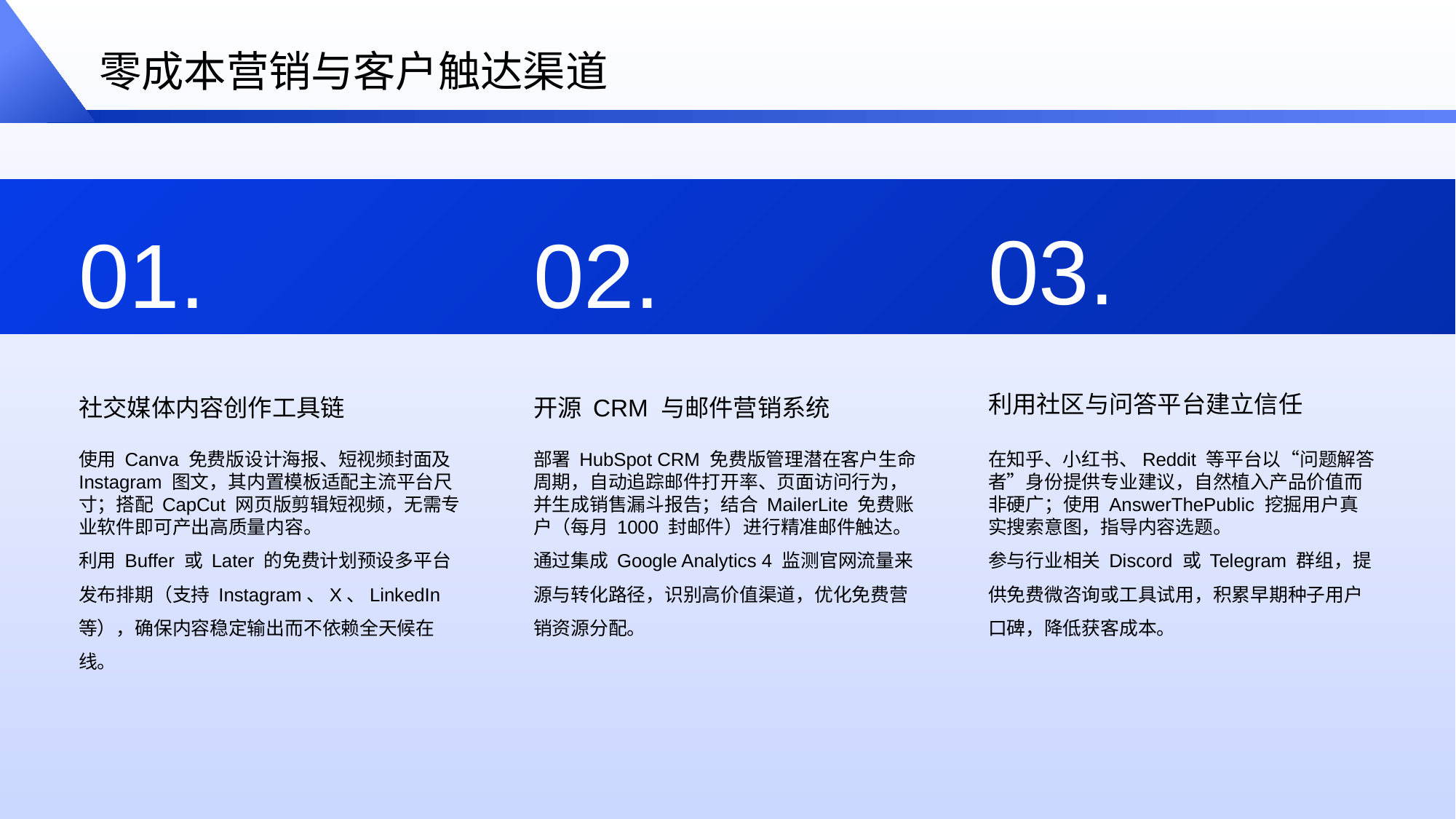

零成本营销与客户触达渠道

03.
01.
02.
利用社区与问答平台建立信任
社交媒体内容创作工具链
开源 CRM 与邮件营销系统
使用 Canva 免费版设计海报、短视频封面及 Instagram 图文，其内置模板适配主流平台尺寸；搭配 CapCut 网页版剪辑短视频，无需专业软件即可产出高质量内容。
利用 Buffer 或 Later 的免费计划预设多平台发布排期（支持 Instagram、X、LinkedIn 等），确保内容稳定输出而不依赖全天候在线。
部署 HubSpot CRM 免费版管理潜在客户生命周期，自动追踪邮件打开率、页面访问行为，并生成销售漏斗报告；结合 MailerLite 免费账户（每月 1000 封邮件）进行精准邮件触达。
通过集成 Google Analytics 4 监测官网流量来源与转化路径，识别高价值渠道，优化免费营销资源分配。
在知乎、小红书、Reddit 等平台以“问题解答者”身份提供专业建议，自然植入产品价值而非硬广；使用 AnswerThePublic 挖掘用户真实搜索意图，指导内容选题。
参与行业相关 Discord 或 Telegram 群组，提供免费微咨询或工具试用，积累早期种子用户口碑，降低获客成本。